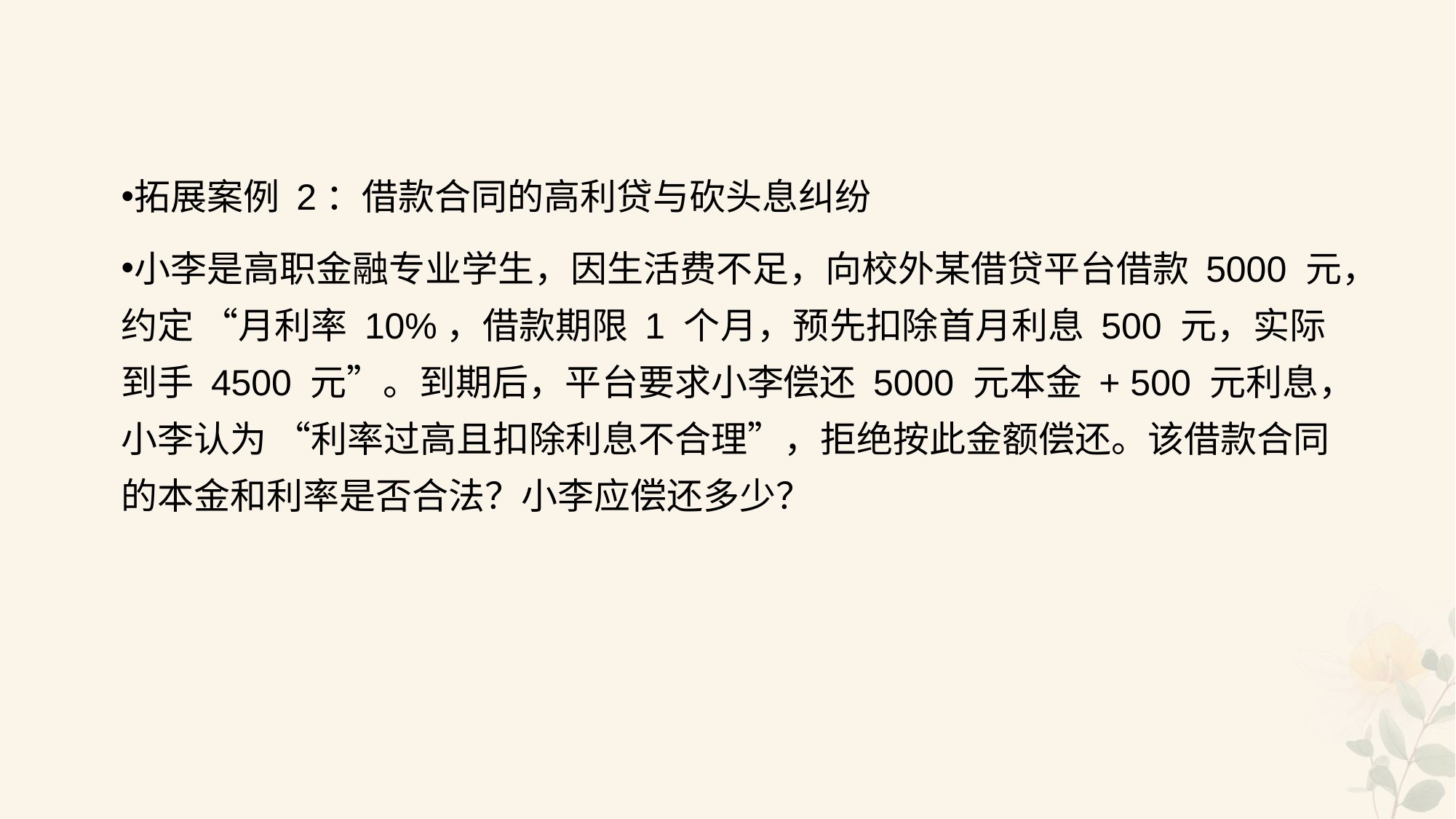

#
拓展案例 2：借款合同的高利贷与砍头息纠纷
小李是高职金融专业学生，因生活费不足，向校外某借贷平台借款 5000 元，约定 “月利率 10%，借款期限 1 个月，预先扣除首月利息 500 元，实际到手 4500 元”。到期后，平台要求小李偿还 5000 元本金 + 500 元利息，小李认为 “利率过高且扣除利息不合理”，拒绝按此金额偿还。该借款合同的本金和利率是否合法？小李应偿还多少？